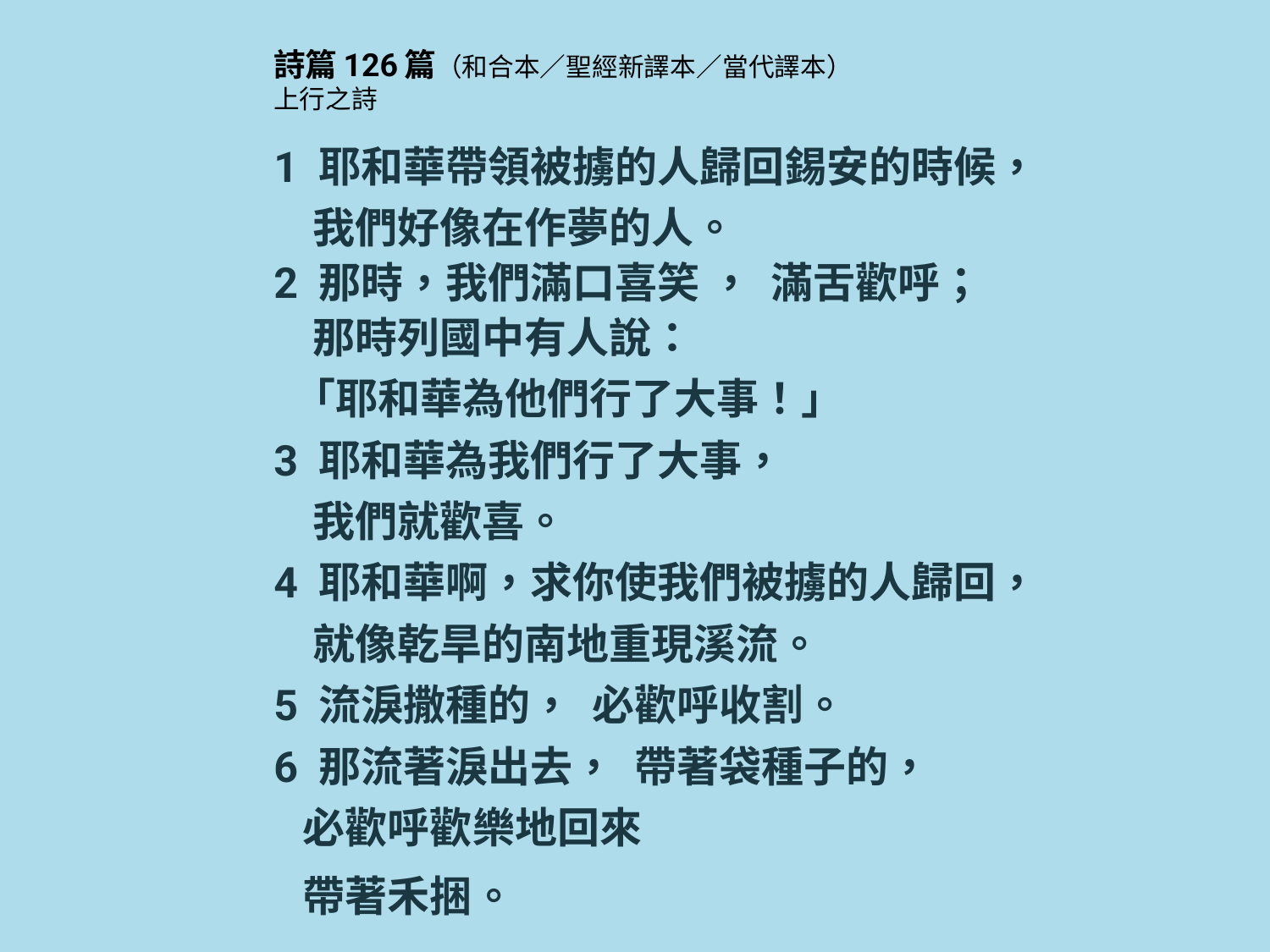

# 詩篇126篇（和合本／聖經新譯本／當代譯本） 上行之詩
1 耶和華帶領被擄的人歸回錫安的時候，
   我們好像在作夢的人。
2 那時，我們滿口喜笑 ，  滿舌歡呼；
   那時列國中有人說：
 「耶和華為他們行了大事！」
3 耶和華為我們行了大事，
   我們就歡喜。
4 耶和華啊，求你使我們被擄的人歸回，
   就像乾旱的南地重現溪流。
5 流淚撒種的，  必歡呼收割。
6 那流著淚出去，  帶著袋種子的，
  必歡呼歡樂地回來
  帶著禾捆。